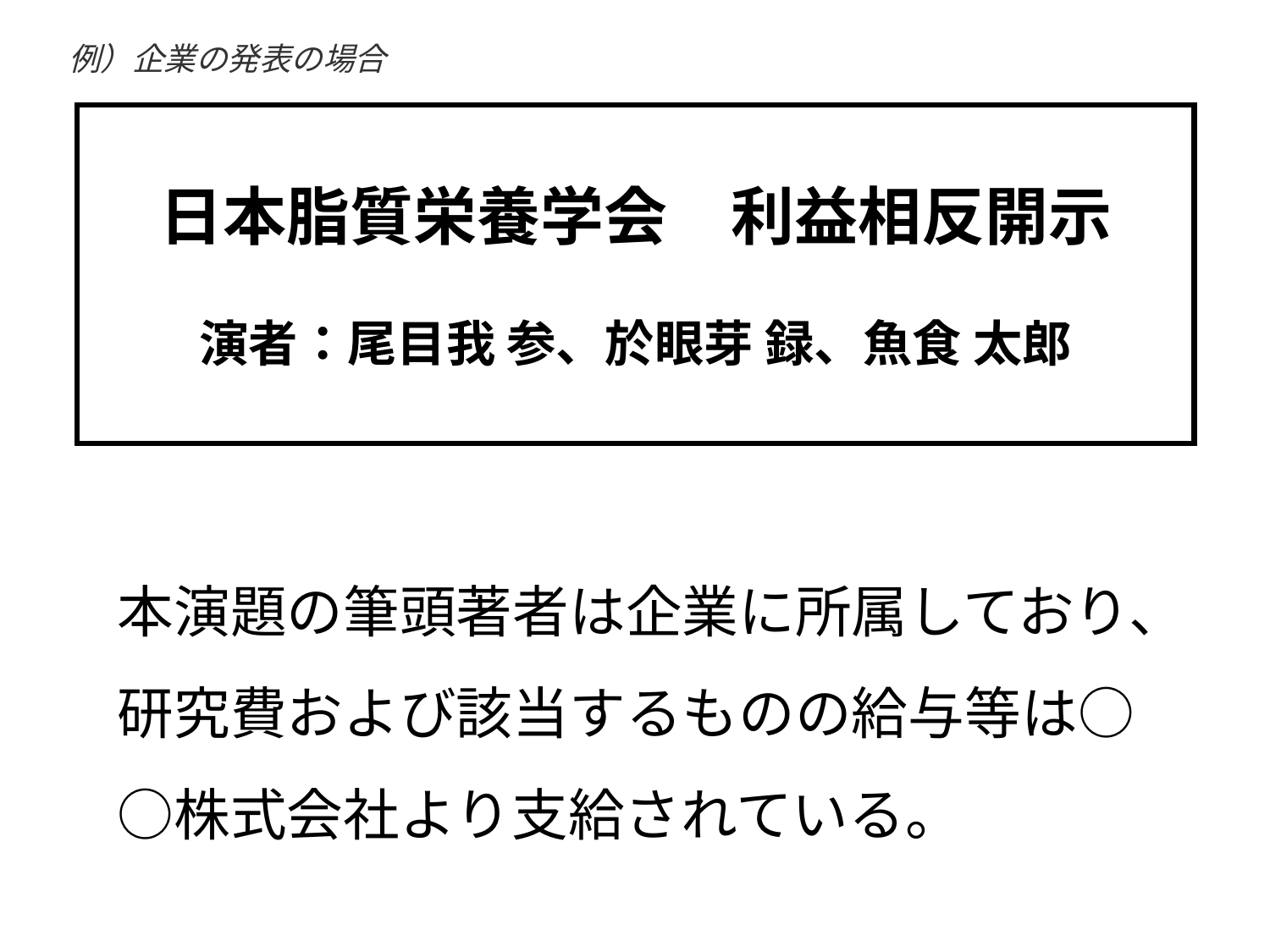

例）企業の発表の場合
日本脂質栄養学会　利益相反開示

演者：尾目我 参、於眼芽 録、魚食 太郎
本演題の筆頭著者は企業に所属しており、研究費および該当するものの給与等は○○株式会社より支給されている。